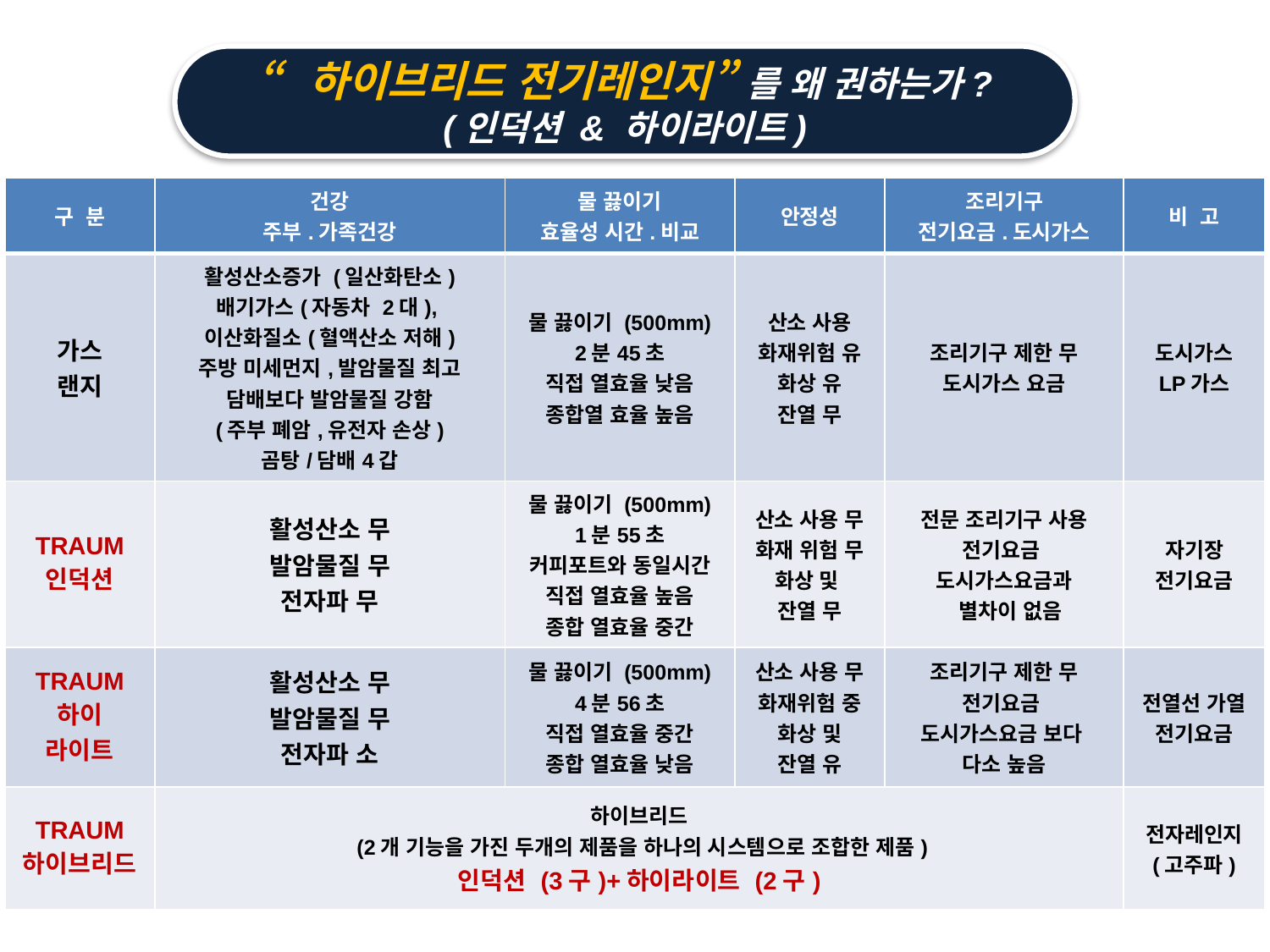

“하이브리드 전기레인지” 를 왜 권하는가?
(인덕션 & 하이라이트)
| 구 분 | 건강 주부.가족건강 | 물 끓이기 효율성 시간.비교 | 안정성 | 조리기구 전기요금.도시가스 | 비 고 |
| --- | --- | --- | --- | --- | --- |
| 가스 랜지 | 활성산소증가 (일산화탄소) 배기가스(자동차 2대), 이산화질소(혈액산소 저해) 주방 미세먼지,발암물질 최고 담배보다 발암물질 강함 (주부 폐암,유전자 손상) 곰탕/담배4갑 | 물 끓이기 (500mm) 2분45초 직접 열효율 낮음 종합열 효율 높음 | 산소 사용 화재위험 유 화상 유 잔열 무 | 조리기구 제한 무 도시가스 요금 | 도시가스 LP가스 |
| TRAUM 인덕션 | 활성산소 무 발암물질 무 전자파 무 | 물 끓이기 (500mm) 1분55초 커피포트와 동일시간 직접 열효율 높음 종합 열효율 중간 | 산소 사용 무 화재 위험 무 화상 및 잔열 무 | 전문 조리기구 사용 전기요금 도시가스요금과 별차이 없음 | 자기장 전기요금 |
| TRAUM 하이 라이트 | 활성산소 무 발암물질 무 전자파 소 | 물 끓이기 (500mm) 4분56초 직접 열효율 중간 종합 열효율 낮음 | 산소 사용 무 화재위험 중 화상 및 잔열 유 | 조리기구 제한 무 전기요금 도시가스요금 보다 다소 높음 | 전열선 가열 전기요금 |
| TRAUM 하이브리드 | 하이브리드 (2개 기능을 가진 두개의 제품을 하나의 시스템으로 조합한 제품) 인덕션 (3구)+하이라이트 (2구) |  |  |  | 전자레인지 (고주파) |